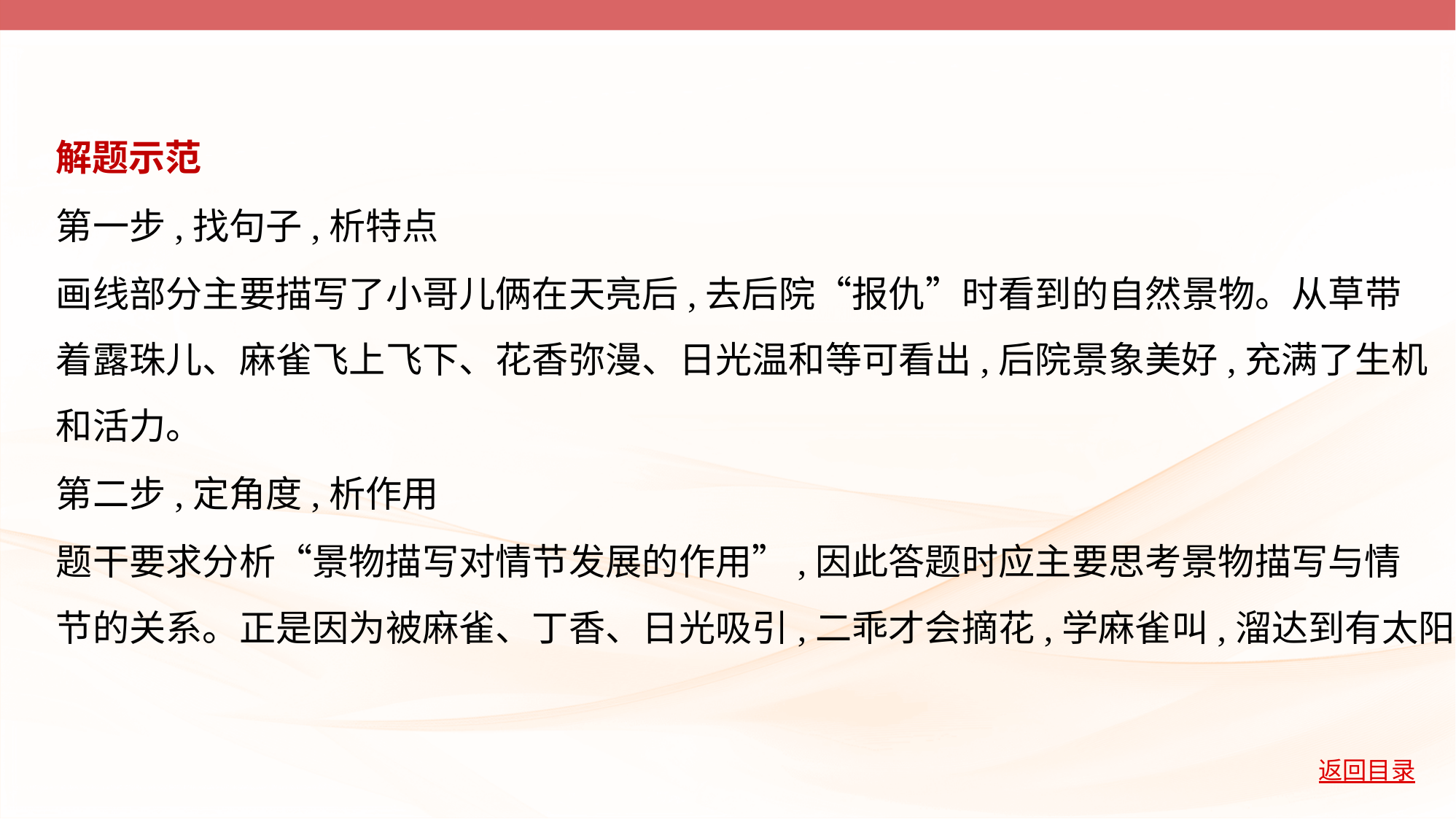

解题示范
第一步,找句子,析特点
画线部分主要描写了小哥儿俩在天亮后,去后院“报仇”时看到的自然景物。从草带
着露珠儿、麻雀飞上飞下、花香弥漫、日光温和等可看出,后院景象美好,充满了生机
和活力。
第二步,定角度,析作用
题干要求分析“景物描写对情节发展的作用”,因此答题时应主要思考景物描写与情
节的关系。正是因为被麻雀、丁香、日光吸引,二乖才会摘花,学麻雀叫,溜达到有太阳